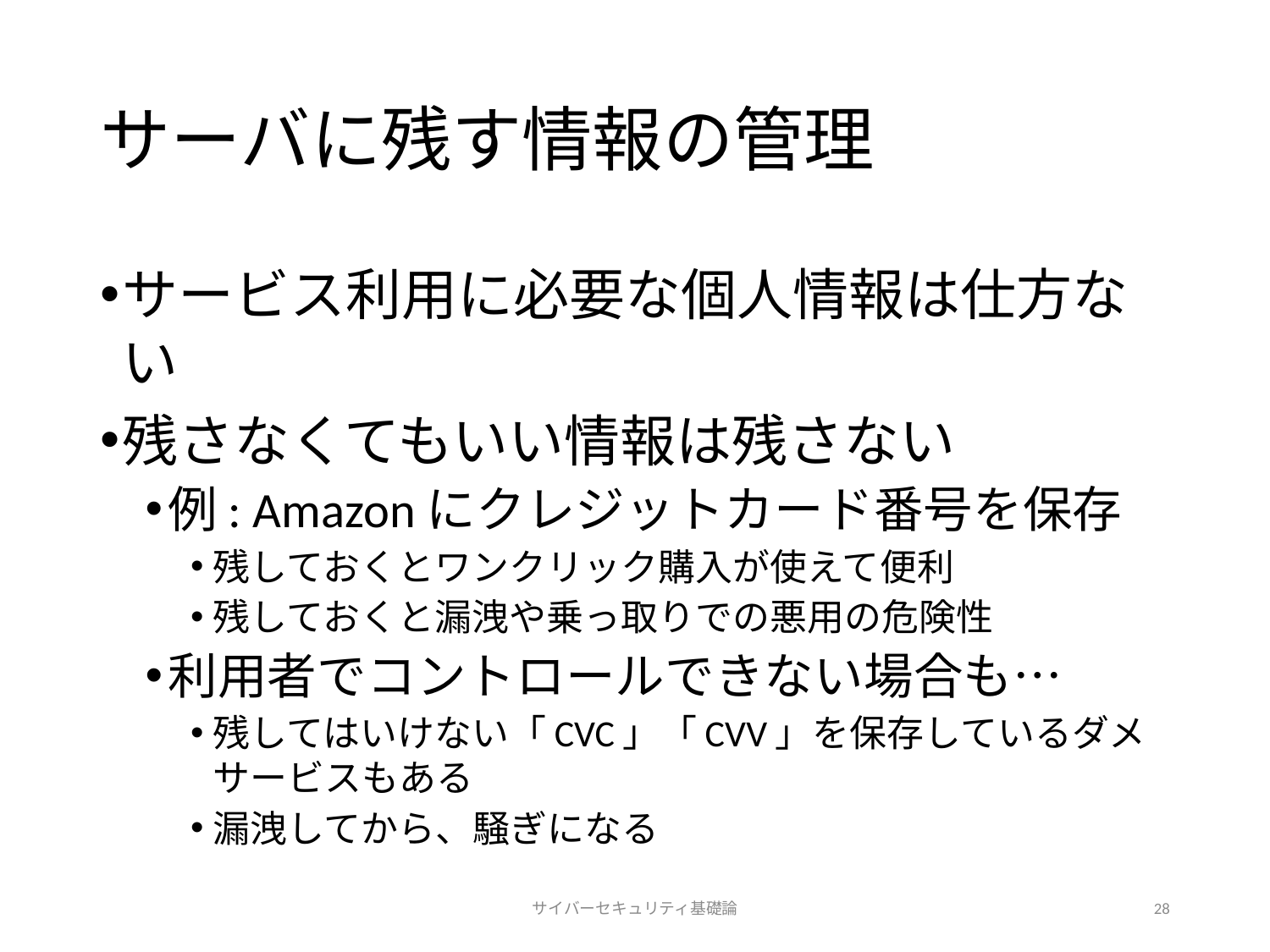

# サーバに残す情報の管理
サービス利用に必要な個人情報は仕方ない
残さなくてもいい情報は残さない
例: Amazonにクレジットカード番号を保存
残しておくとワンクリック購入が使えて便利
残しておくと漏洩や乗っ取りでの悪用の危険性
利用者でコントロールできない場合も…
残してはいけない「CVC」「CVV」を保存しているダメサービスもある
漏洩してから、騒ぎになる
サイバーセキュリティ基礎論
28